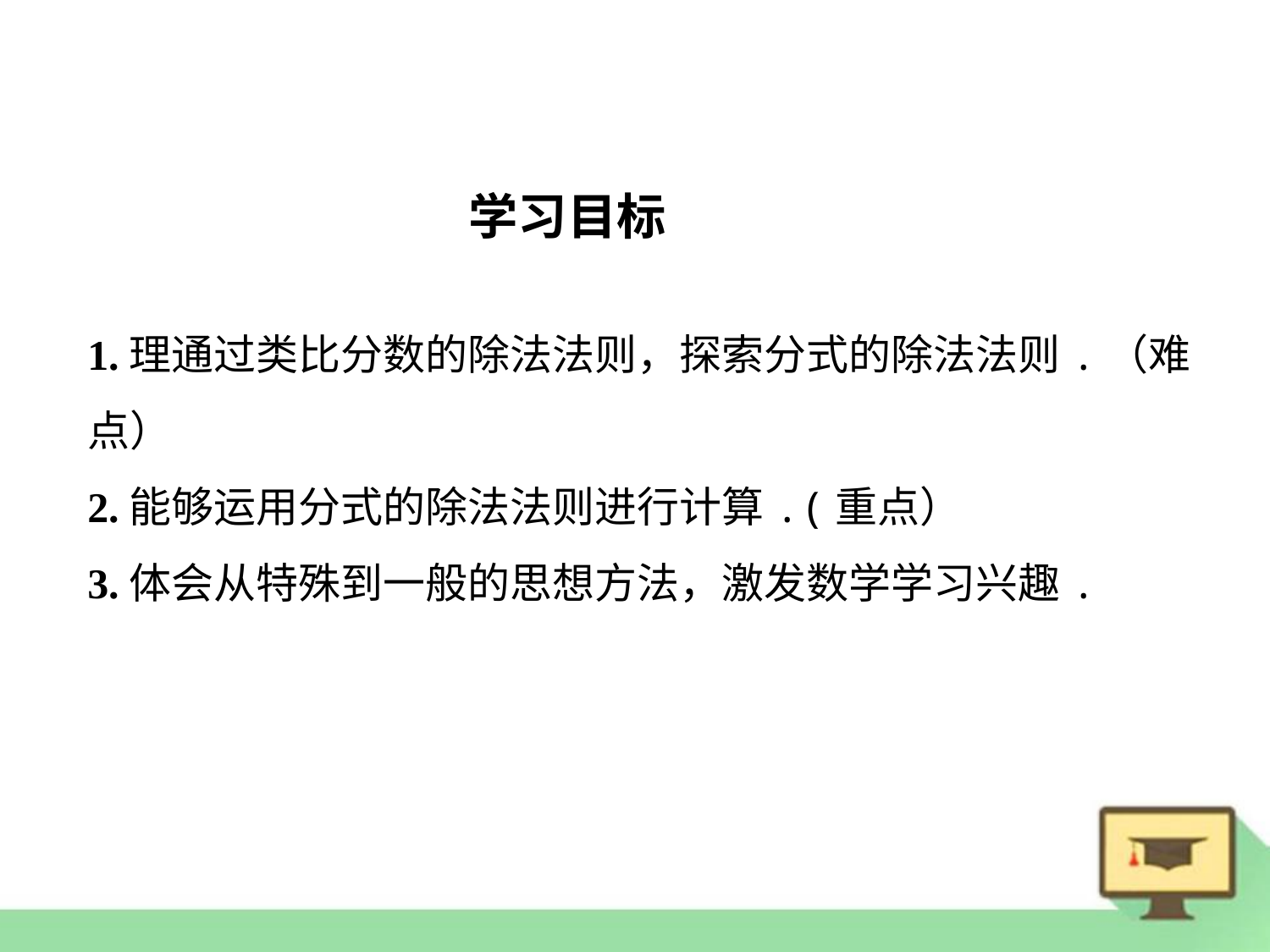

学习目标

1.理通过类比分数的除法法则，探索分式的除法法则.（难点）
2.能够运用分式的除法法则进行计算.(重点）
3.体会从特殊到一般的思想方法，激发数学学习兴趣.